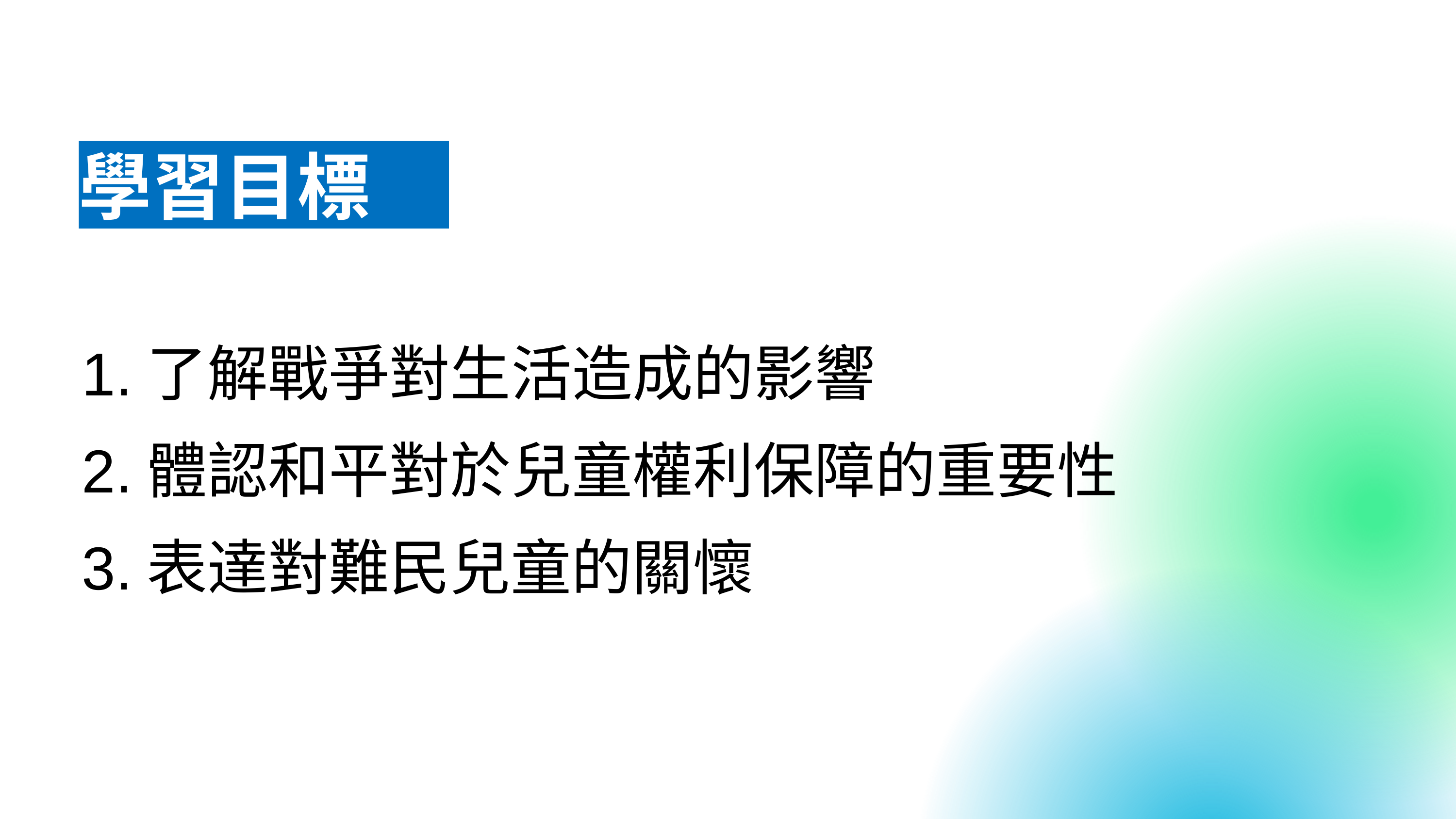

學習目標

1.了󠇡解戰爭對生活造成的影響
2.體認和平對於兒童權利保障的重要性
3.表達對難󠇡民兒童的關懷